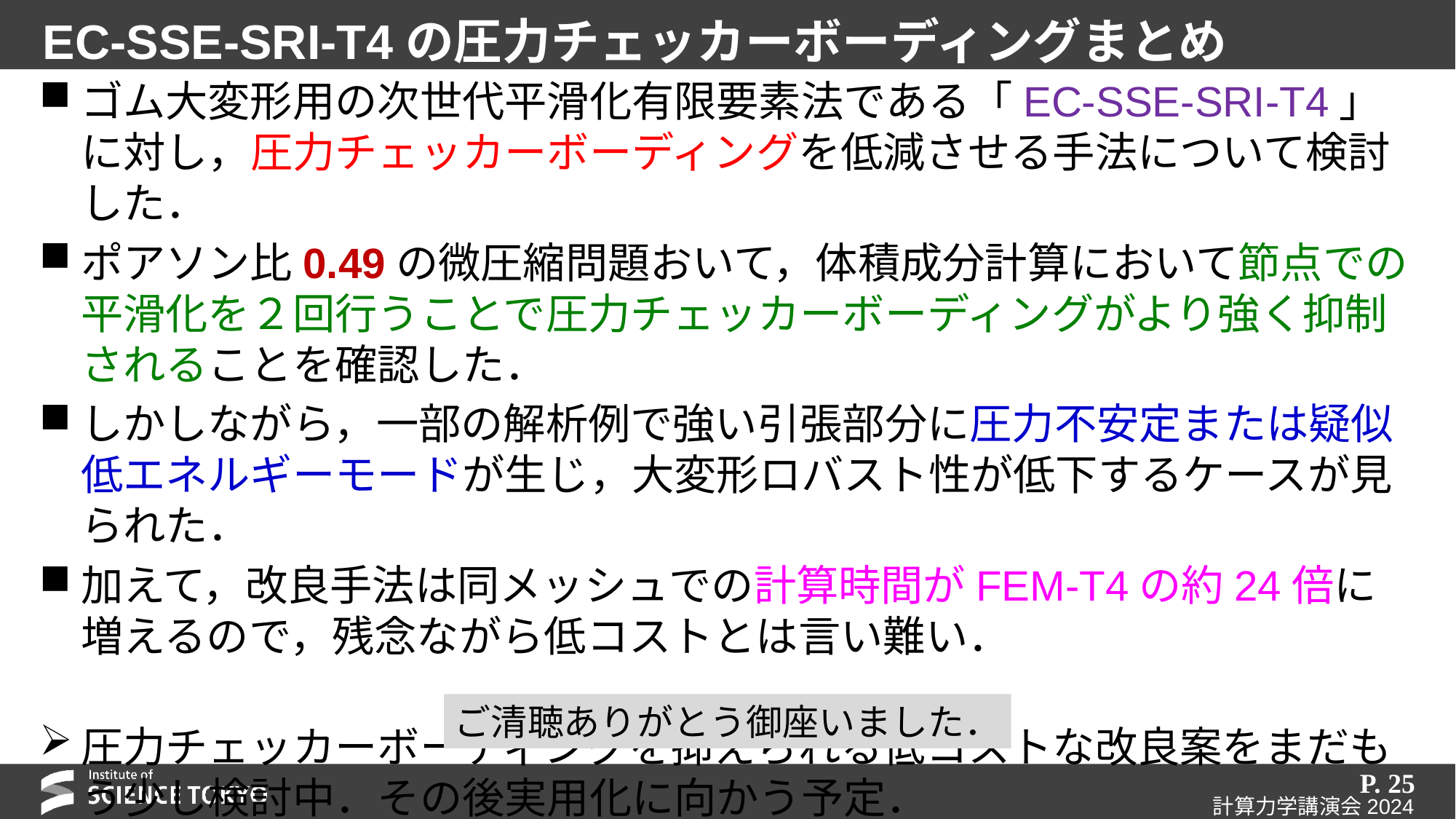

# EC-SSE-SRI-T4の圧力チェッカーボーディングまとめ
ゴム大変形用の次世代平滑化有限要素法である「EC-SSE-SRI-T4」に対し，圧力チェッカーボーディングを低減させる手法について検討した．
ポアソン比0.49の微圧縮問題おいて，体積成分計算において節点での平滑化を２回行うことで圧力チェッカーボーディングがより強く抑制されることを確認した．
しかしながら，一部の解析例で強い引張部分に圧力不安定または疑似低エネルギーモードが生じ，大変形ロバスト性が低下するケースが見られた．
加えて，改良手法は同メッシュでの計算時間がFEM-T4の約24倍に増えるので，残念ながら低コストとは言い難い．
圧力チェッカーボーディングを抑えられる低コストな改良案をまだもう少し検討中．その後実用化に向かう予定．

ご清聴ありがとう御座いました．
P. 25